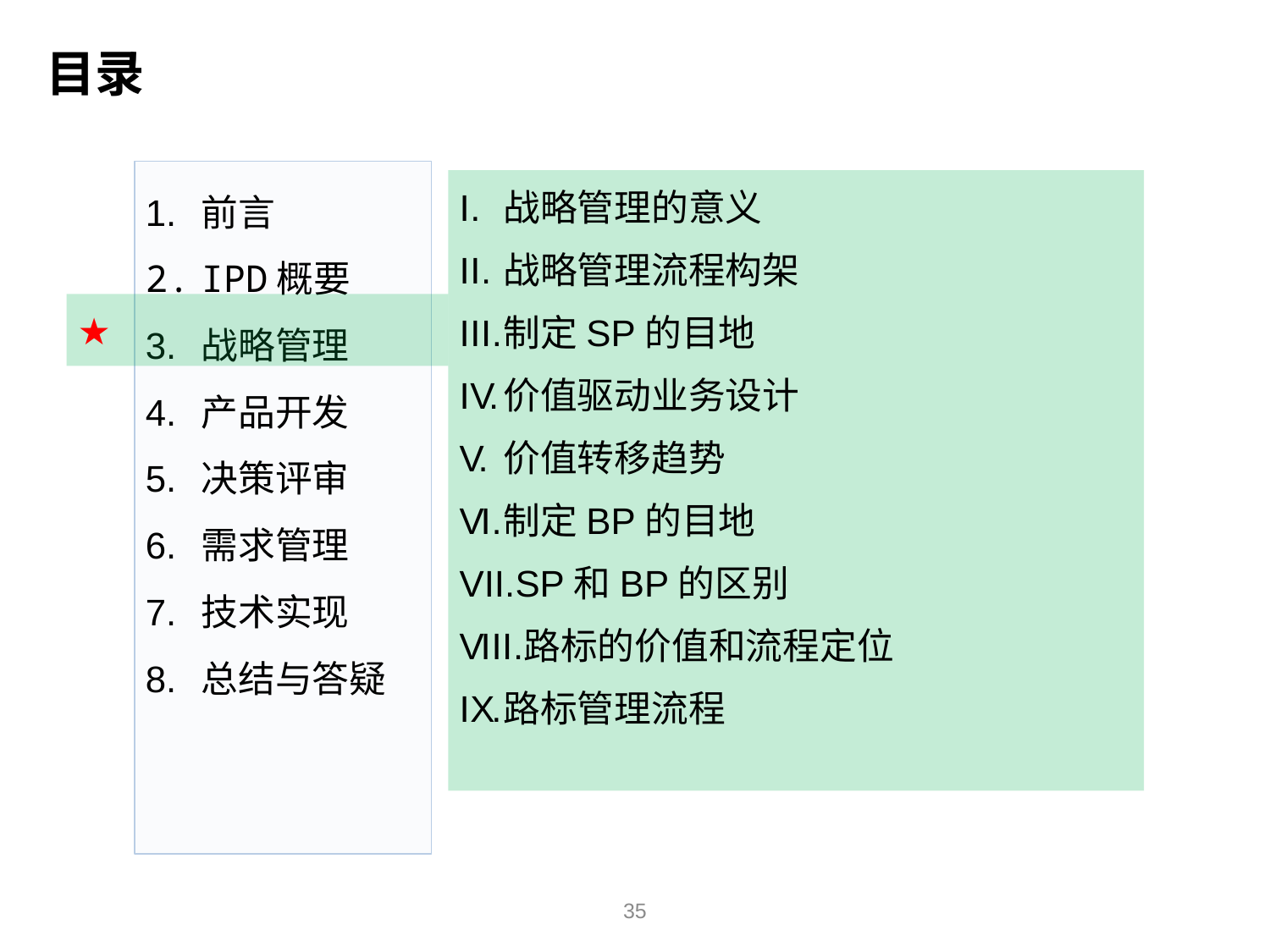

目录
前言
IPD概要
战略管理
产品开发
决策评审
需求管理
技术实现
总结与答疑
战略管理的意义
战略管理流程构架
制定SP的目地
价值驱动业务设计
价值转移趋势
制定BP的目地
SP和BP的区别
路标的价值和流程定位
路标管理流程

★
35